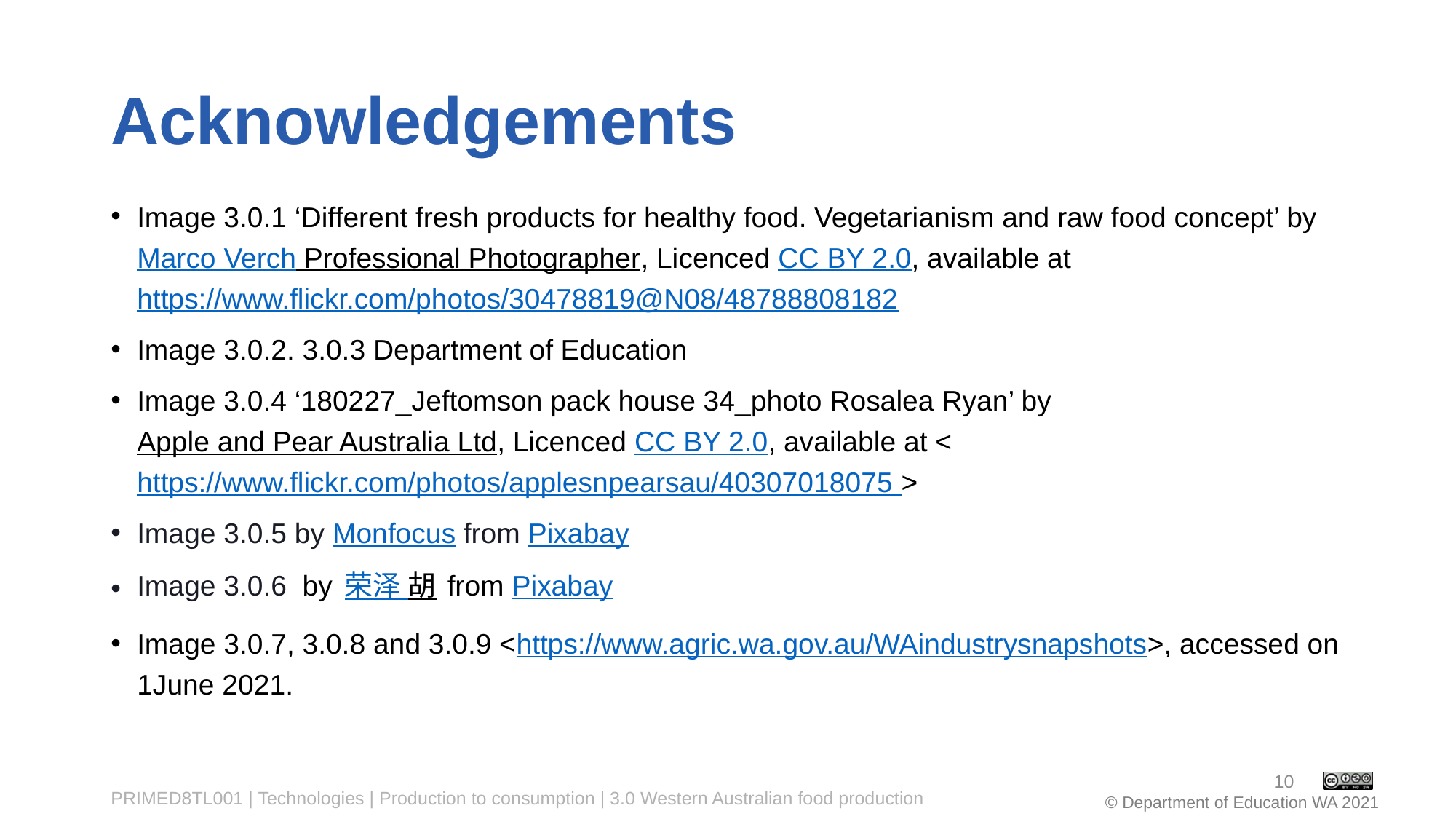

# Acknowledgements
Image 3.0.1 ‘Different fresh products for healthy food. Vegetarianism and raw food concept’ by Marco Verch Professional Photographer, Licenced CC BY 2.0, available at https://www.flickr.com/photos/30478819@N08/48788808182
Image 3.0.2. 3.0.3 Department of Education
Image 3.0.4 ‘180227_Jeftomson pack house 34_photo Rosalea Ryan’ by Apple and Pear Australia Ltd, Licenced CC BY 2.0, available at < https://www.flickr.com/photos/applesnpearsau/40307018075 >
Image 3.0.5 by Monfocus from Pixabay
Image 3.0.6  by 荣泽 胡 from Pixabay
Image 3.0.7, 3.0.8 and 3.0.9 <https://www.agric.wa.gov.au/WAindustrysnapshots>, accessed on 1June 2021.
10
PRIMED8TL001 | Technologies | Production to consumption | 3.0 Western Australian food production